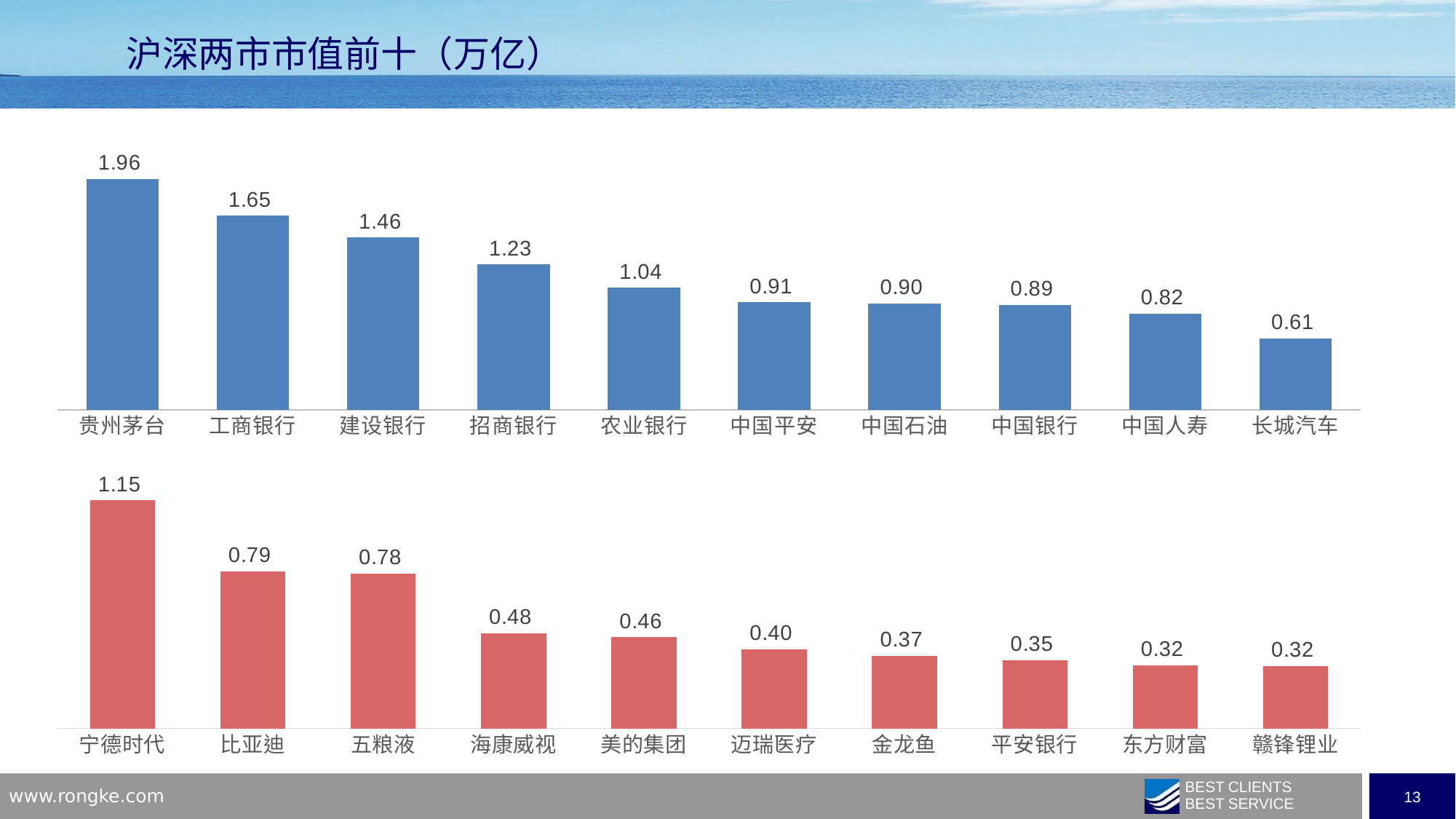

沪深两市市值前十（万亿）

### Chart

| Category |  |
|---|---|
| 贵州茅台 | 1.9571561699999998 |
| 工商银行 | 1.6465969099999997 |
| 建设银行 | 1.46256422 |
| 招商银行 | 1.23476364 |
| 农业银行 | 1.03594978 |
| 中国平安 | 0.91218405 |
| 中国石油 | 0.9041236300000001 |
| 中国银行 | 0.89199501 |
| 中国人寿 | 0.8151540899999999 |
| 长城汽车 | 0.6084943500000001 |

### Chart

| Category |  |
|---|---|
| 宁德时代 | 1.15255609 |
| 比亚迪 | 0.79253657 |
| 五粮液 | 0.78288152 |
| 海康威视 | 0.47986043 |
| 美的集团 | 0.46076637 |
| 迈瑞医疗 | 0.39874674 |
| 金龙鱼 | 0.36644537 |
| 平安银行 | 0.34542534 |
| 东方财富 | 0.31989189 |
| 赣锋锂业 | 0.31624535 |